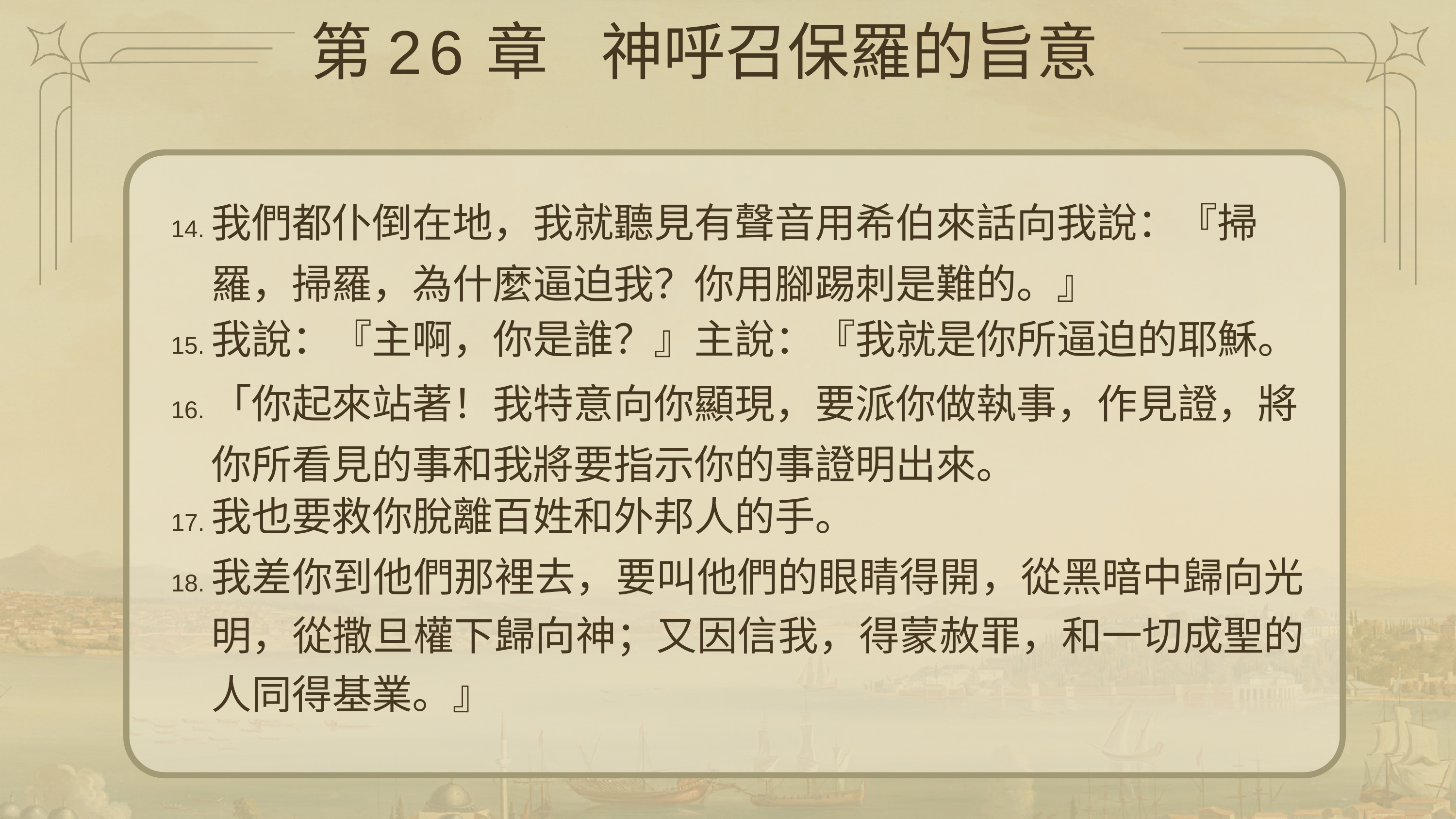

# 第26章	神呼召保羅的旨意

我們都仆倒在地，我就聽見有聲音用希伯來話向我說：『掃羅，掃羅，為什麼逼迫我？你用腳踢刺是難的。』
我說：『主啊，你是誰？』主說：『我就是你所逼迫的耶穌。
「你起來站著！我特意向你顯現，要派你做執事，作見證，將你所看見的事和我將要指示你的事證明出來。
我也要救你脫離百姓和外邦人的手。
我差你到他們那裡去，要叫他們的眼睛得開，從黑暗中歸向光明，從撒旦權下歸向神；又因信我，得蒙赦罪，和一切成聖的人同得基業。』